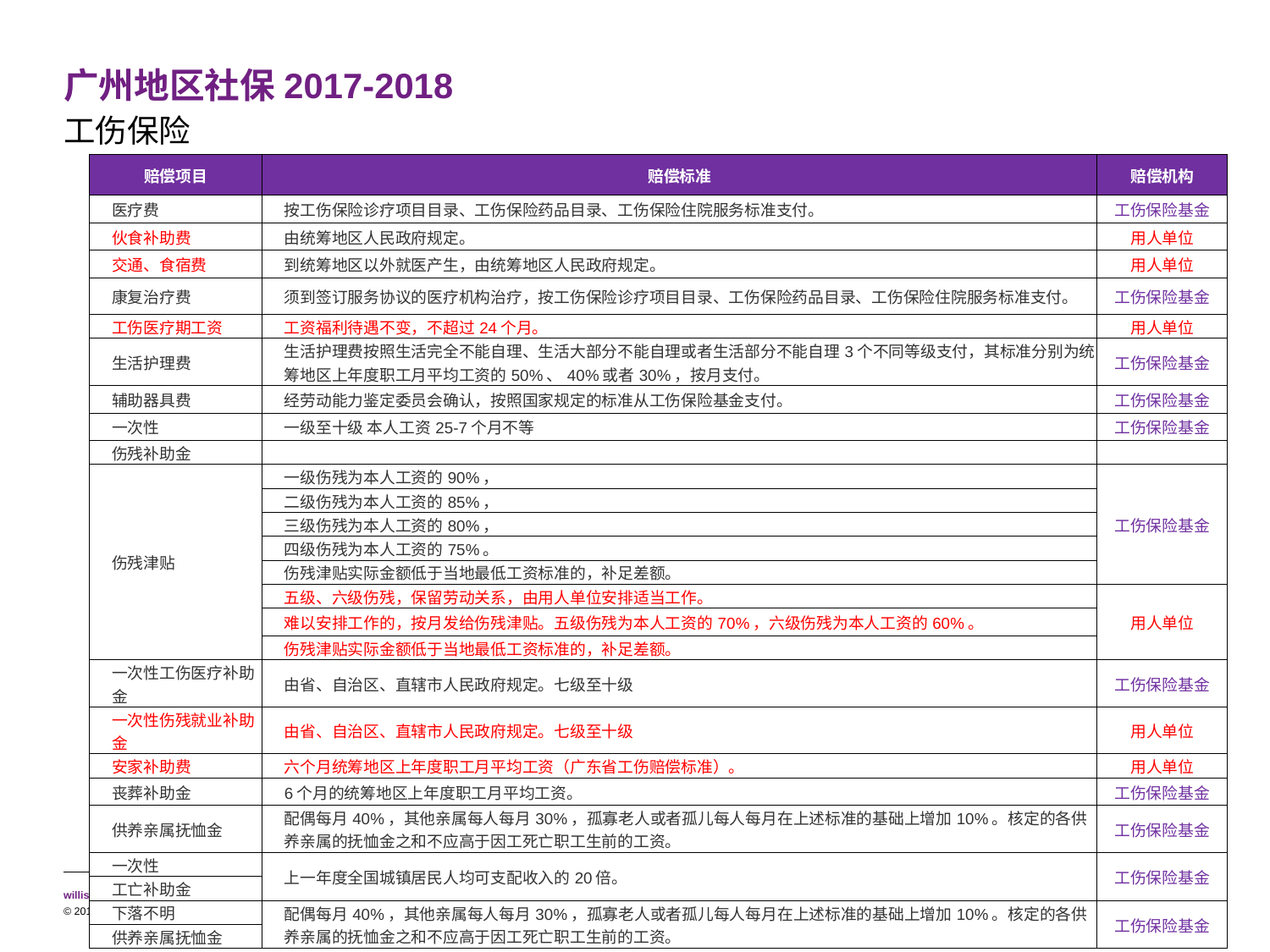

# 广州地区社保2017-2018
工伤保险
| 赔偿项目 | 赔偿标准 | 赔偿机构 |
| --- | --- | --- |
| 医疗费 | 按工伤保险诊疗项目目录、工伤保险药品目录、工伤保险住院服务标准支付。 | 工伤保险基金 |
| 伙食补助费 | 由统筹地区人民政府规定。 | 用人单位 |
| 交通、食宿费 | 到统筹地区以外就医产生，由统筹地区人民政府规定。 | 用人单位 |
| 康复治疗费 | 须到签订服务协议的医疗机构治疗，按工伤保险诊疗项目目录、工伤保险药品目录、工伤保险住院服务标准支付。 | 工伤保险基金 |
| 工伤医疗期工资 | 工资福利待遇不变，不超过24个月。 | 用人单位 |
| 生活护理费 | 生活护理费按照生活完全不能自理、生活大部分不能自理或者生活部分不能自理3个不同等级支付，其标准分别为统筹地区上年度职工月平均工资的50%、40%或者30%，按月支付。 | 工伤保险基金 |
| 辅助器具费 | 经劳动能力鉴定委员会确认，按照国家规定的标准从工伤保险基金支付。 | 工伤保险基金 |
| 一次性 | 一级至十级 本人工资25-7个月不等 | 工伤保险基金 |
| 伤残补助金 |  |  |
| 伤残津贴 | 一级伤残为本人工资的90%， | 工伤保险基金 |
|  | 二级伤残为本人工资的85%， |  |
|  | 三级伤残为本人工资的80%， |  |
|  | 四级伤残为本人工资的75%。 |  |
|  | 伤残津贴实际金额低于当地最低工资标准的，补足差额。 |  |
|  | 五级、六级伤残，保留劳动关系，由用人单位安排适当工作。 | 用人单位 |
|  | 难以安排工作的，按月发给伤残津贴。五级伤残为本人工资的70%，六级伤残为本人工资的60%。 |  |
|  | 伤残津贴实际金额低于当地最低工资标准的，补足差额。 |  |
| 一次性工伤医疗补助金 | 由省、自治区、直辖市人民政府规定。七级至十级 | 工伤保险基金 |
| 一次性伤残就业补助金 | 由省、自治区、直辖市人民政府规定。七级至十级 | 用人单位 |
| 安家补助费 | 六个月统筹地区上年度职工月平均工资（广东省工伤赔偿标准）。 | 用人单位 |
| 丧葬补助金 | 6个月的统筹地区上年度职工月平均工资。 | 工伤保险基金 |
| 供养亲属抚恤金 | 配偶每月40%，其他亲属每人每月30%，孤寡老人或者孤儿每人每月在上述标准的基础上增加10%。核定的各供养亲属的抚恤金之和不应高于因工死亡职工生前的工资。 | 工伤保险基金 |
| 一次性 | 上一年度全国城镇居民人均可支配收入的20倍。 | 工伤保险基金 |
| 工亡补助金 |  |  |
| 下落不明 | 配偶每月40%，其他亲属每人每月30%，孤寡老人或者孤儿每人每月在上述标准的基础上增加10%。核定的各供养亲属的抚恤金之和不应高于因工死亡职工生前的工资。 | 工伤保险基金 |
| 供养亲属抚恤金 |  |  |
© 2017 Willis Towers Watson. All rights reserved. Proprietary and Confidential. For Willis Towers Watson and Willis Towers Watson client use only.